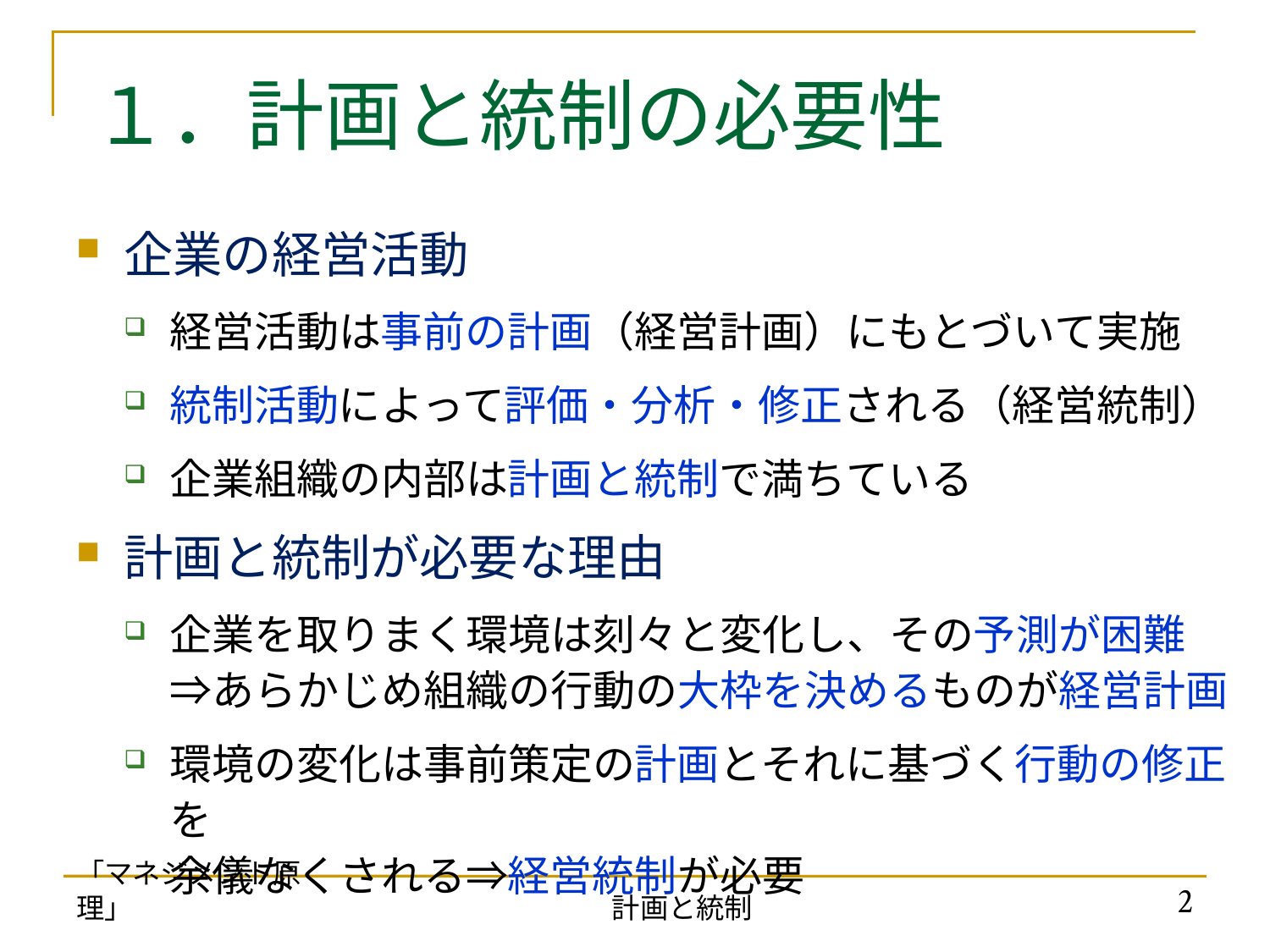

# １．計画と統制の必要性
企業の経営活動
経営活動は事前の計画（経営計画）にもとづいて実施
統制活動によって評価・分析・修正される（経営統制）
企業組織の内部は計画と統制で満ちている
計画と統制が必要な理由
企業を取りまく環境は刻々と変化し、その予測が困難
⇒あらかじめ組織の行動の大枠を決めるものが経営計画
環境の変化は事前策定の計画とそれに基づく行動の修正を
余儀なくされる⇒経営統制が必要
「マネジメント原理」
2
計画と統制